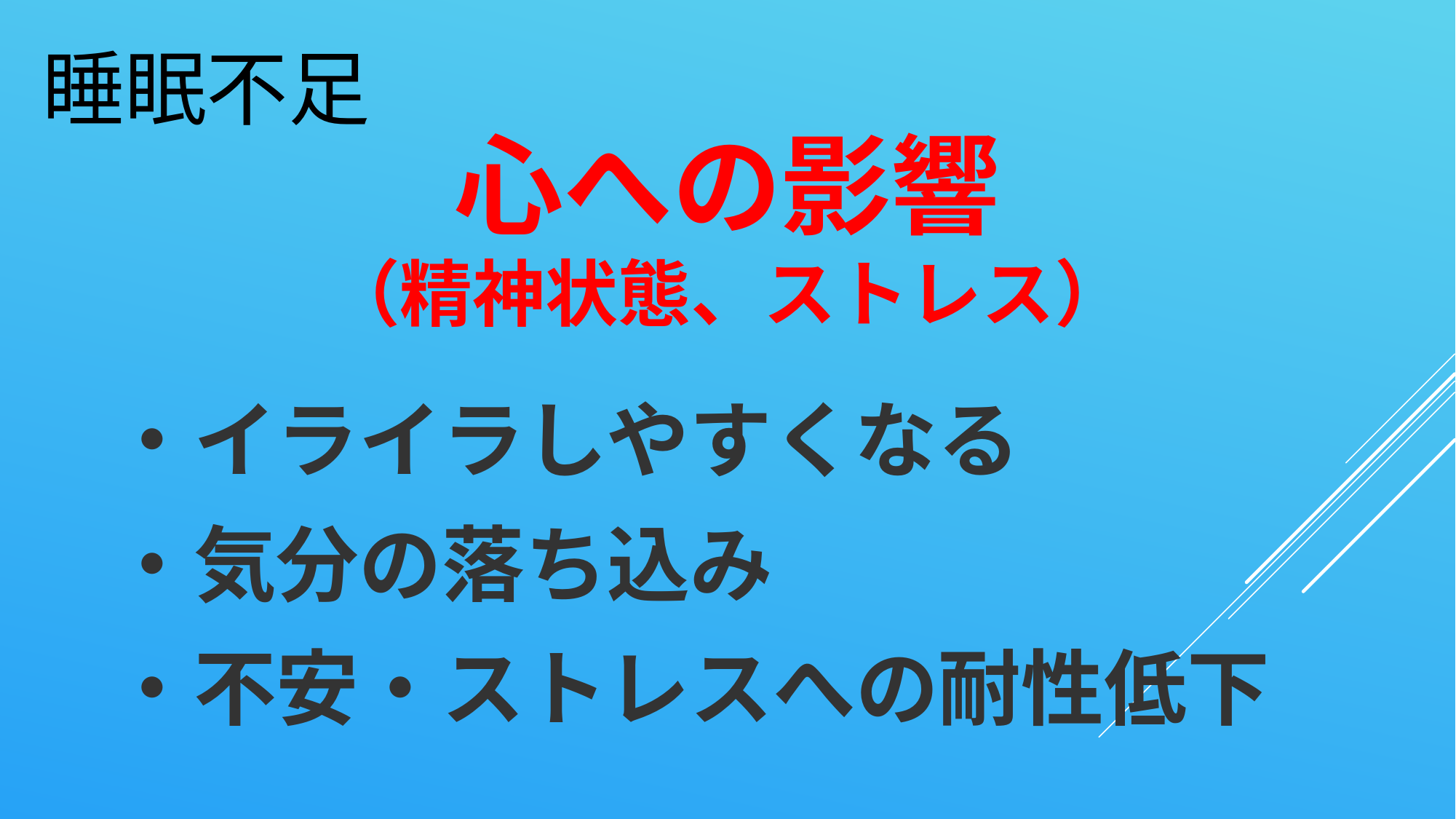

睡眠不足
# 心への影響 （精神状態、ストレス）
・イライラしやすくなる
・気分の落ち込み
・不安・ストレスへの耐性低下